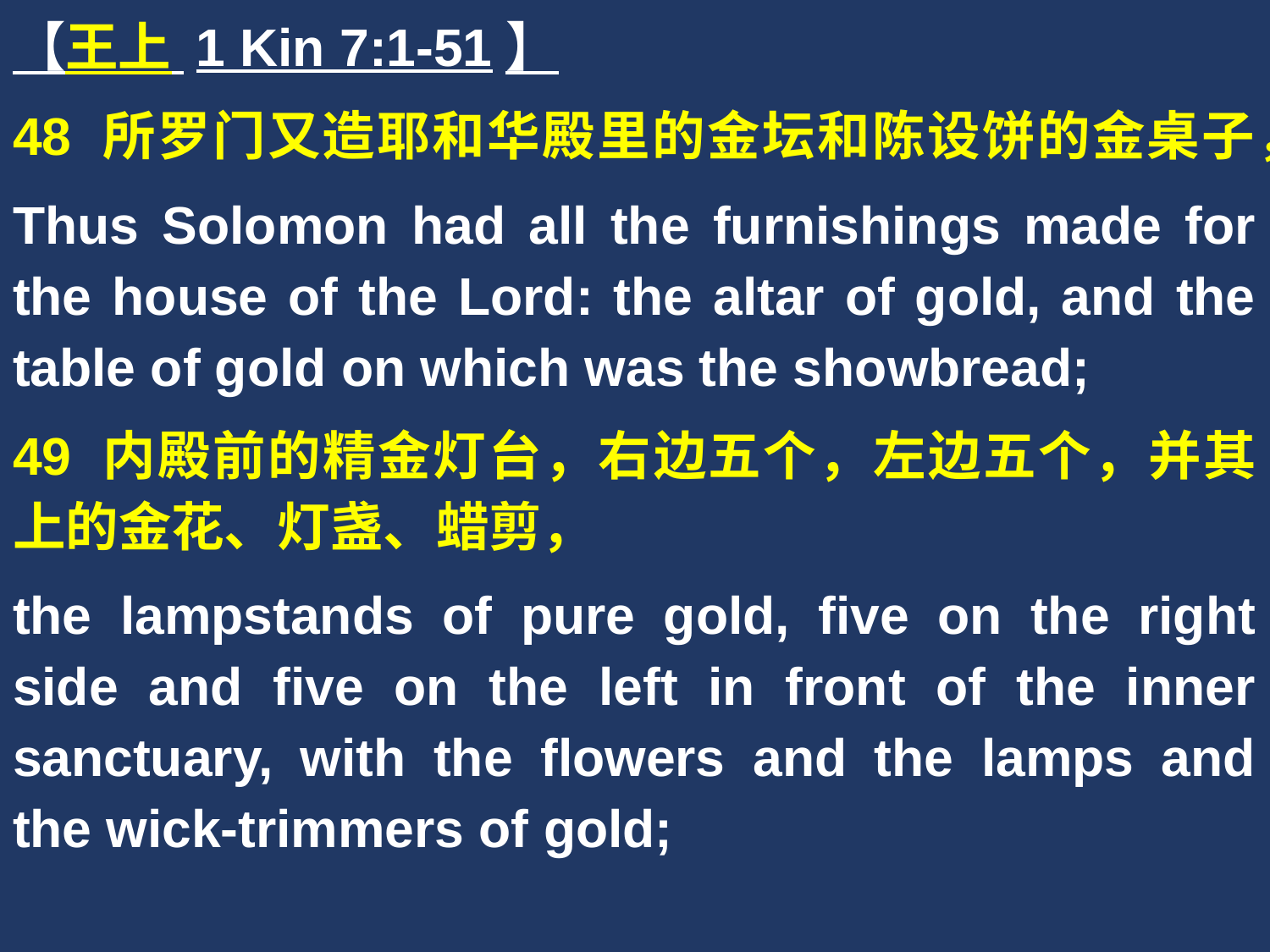

【王上 1 Kin 7:1-51】
48 所罗门又造耶和华殿里的金坛和陈设饼的金桌子，
Thus Solomon had all the furnishings made for the house of the Lord: the altar of gold, and the table of gold on which was the showbread;
49 内殿前的精金灯台，右边五个，左边五个，并其上的金花、灯盏、蜡剪，
the lampstands of pure gold, five on the right side and five on the left in front of the inner sanctuary, with the flowers and the lamps and the wick-trimmers of gold;